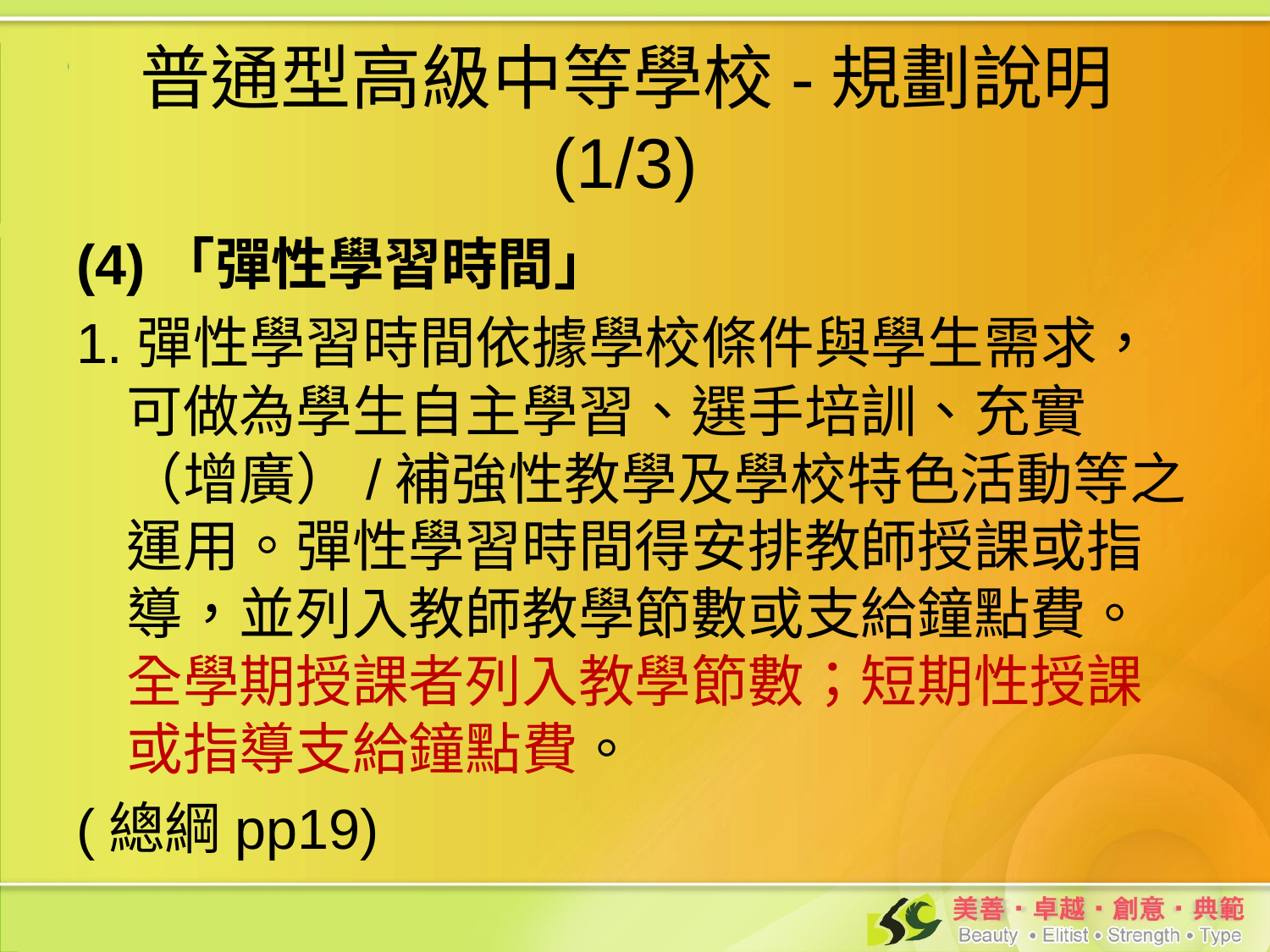

# 普通型高級中等學校-規劃說明(1/3)
(4)「彈性學習時間」
1.彈性學習時間依據學校條件與學生需求，可做為學生自主學習、選手培訓、充實（增廣）/補強性教學及學校特色活動等之運用。彈性學習時間得安排教師授課或指導，並列入教師教學節數或支給鐘點費。全學期授課者列入教學節數；短期性授課或指導支給鐘點費。
(總綱pp19)